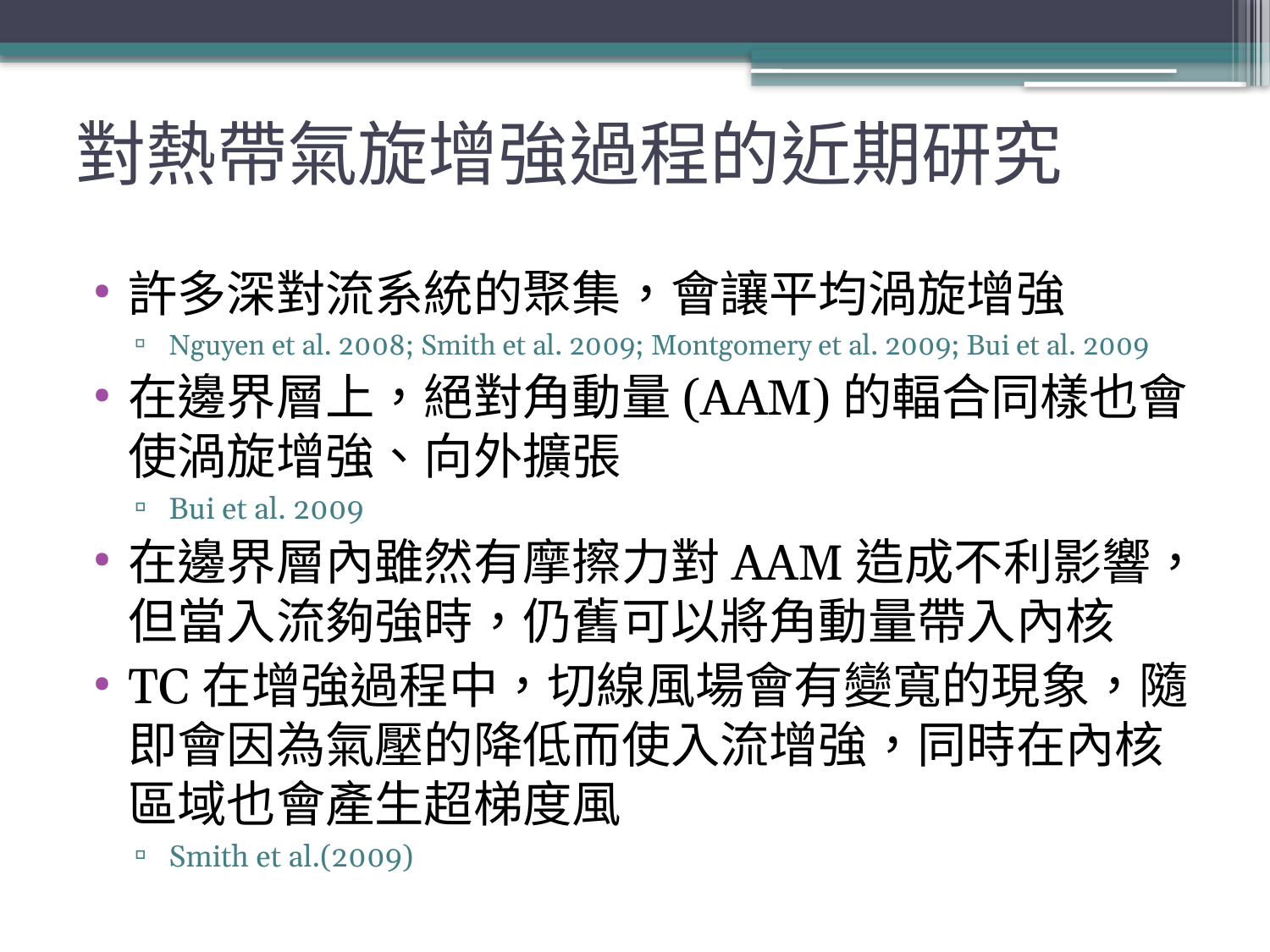

# 對熱帶氣旋增強過程的近期研究
許多深對流系統的聚集，會讓平均渦旋增強
Nguyen et al. 2008; Smith et al. 2009; Montgomery et al. 2009; Bui et al. 2009
在邊界層上，絕對角動量(AAM)的輻合同樣也會使渦旋增強、向外擴張
Bui et al. 2009
在邊界層內雖然有摩擦力對AAM造成不利影響，但當入流夠強時，仍舊可以將角動量帶入內核
TC在增強過程中，切線風場會有變寬的現象，隨即會因為氣壓的降低而使入流增強，同時在內核區域也會產生超梯度風
Smith et al.(2009)